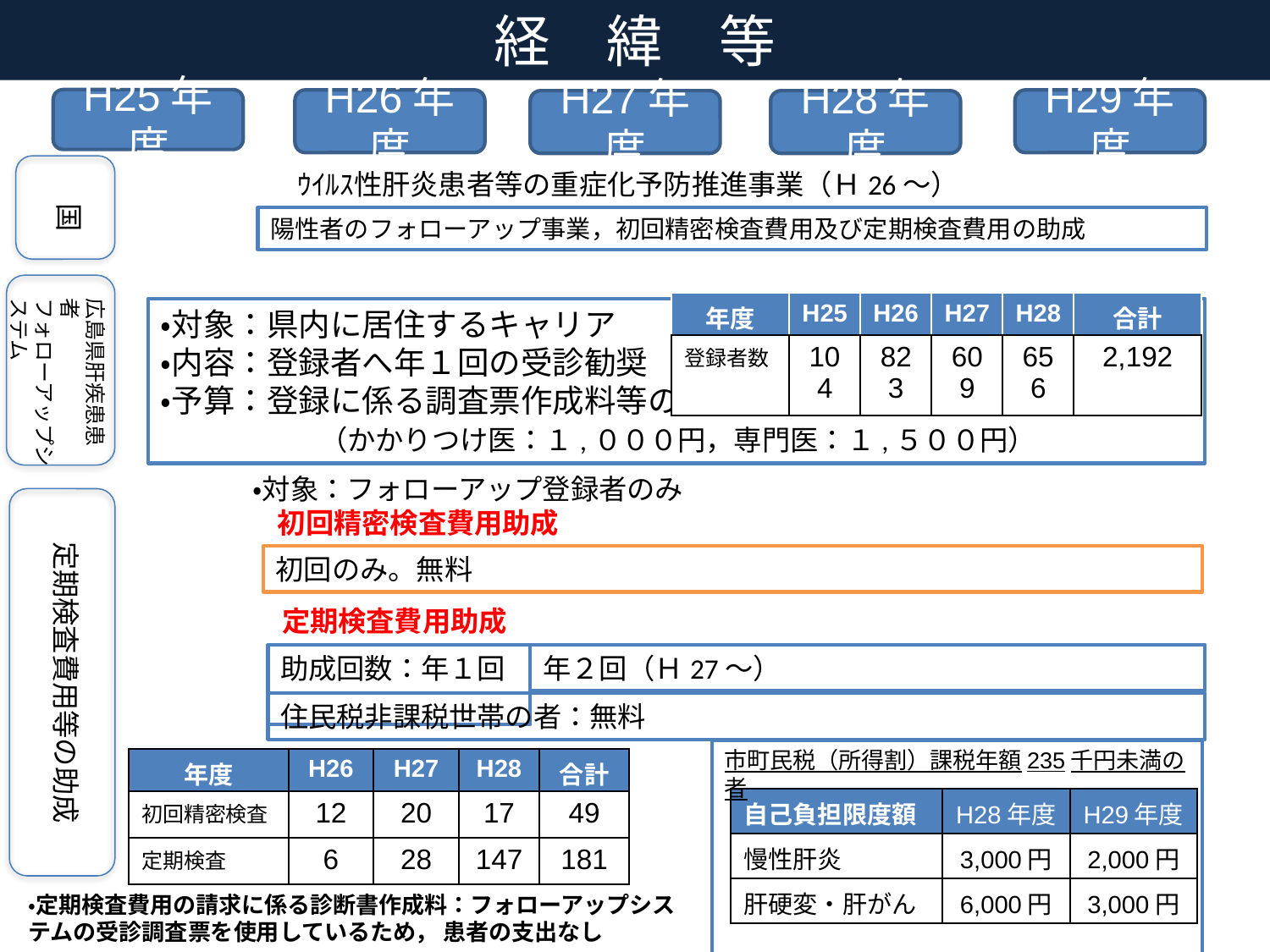

経　緯　等
H25年度
H29年度
H26年度
H27年度
H28年度

ｳｲﾙｽ性肝炎患者等の重症化予防推進事業（Ｈ26～）
国
陽性者のフォローアップ事業，初回精密検査費用及び定期検査費用の助成

広島県肝疾患患者
フォローアップシステム
| 年度 | H25 | H26 | H27 | H28 | 合計 |
| --- | --- | --- | --- | --- | --- |
| 登録者数 | 104 | 823 | 609 | 656 | 2,192 |
・対象：県内に居住するキャリア
・内容：登録者へ年１回の受診勧奨
・予算：登録に係る調査票作成料等の手数料として医療機関に支出
　　　　　（かかりつけ医：１,０００円，専門医：１,５００円）
・対象：フォローアップ登録者のみ

定期検査費用等の助成
初回精密検査費用助成
初回のみ。無料
定期検査費用助成
助成回数：年１回
年２回（Ｈ27～）
住民税非課税世帯の者：無料
市町民税（所得割）課税年額235千円未満の者

| 年度 | H26 | H27 | H28 | 合計 |
| --- | --- | --- | --- | --- |
| 初回精密検査 | 12 | 20 | 17 | 49 |
| 定期検査 | 6 | 28 | 147 | 181 |
| 自己負担限度額 | H28年度 | H29年度 |
| --- | --- | --- |
| 慢性肝炎 | 3,000円 | 2,000円 |
| 肝硬変・肝がん | 6,000円 | 3,000円 |
・定期検査費用の請求に係る診断書作成料：フォローアップシステムの受診調査票を使用しているため， 患者の支出なし